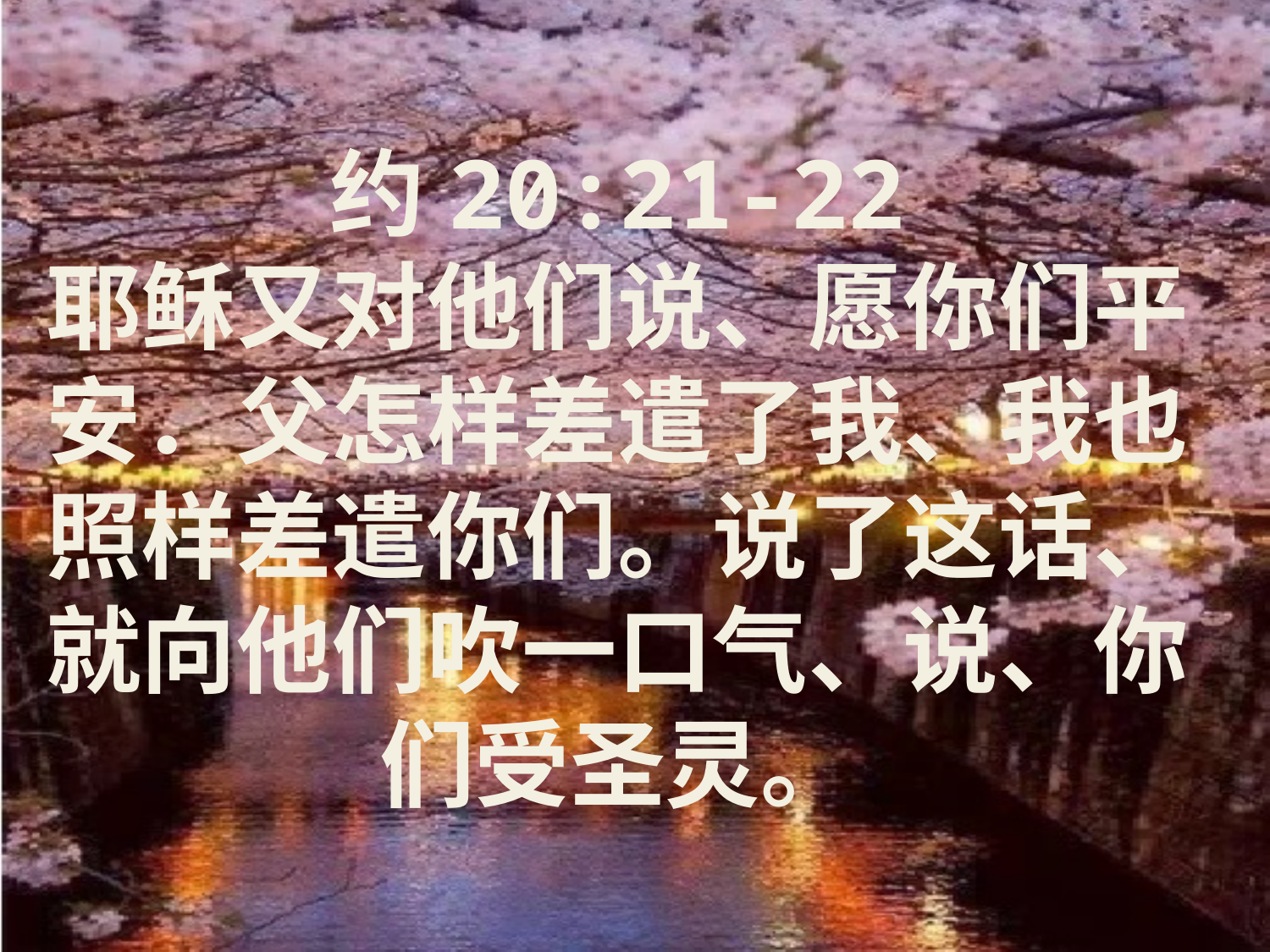

# 约20:21-22 耶稣又对他们说、愿你们平安．父怎样差遣了我、我也照样差遣你们。说了这话、就向他们吹一口气、说、你们受圣灵。